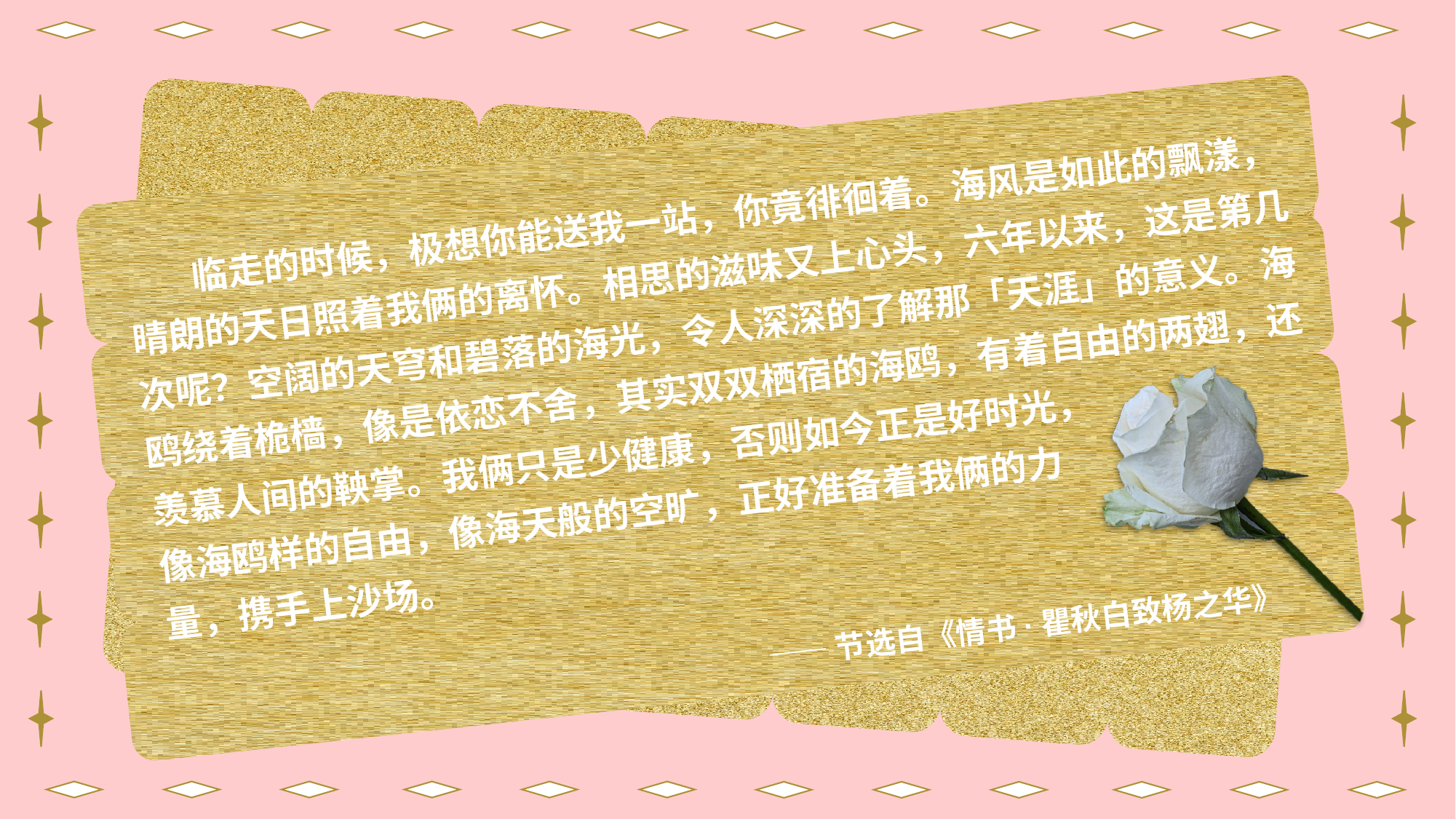

临走的时候，极想你能送我一站，你竟徘徊着。海风是如此的飘漾，晴朗的天日照着我俩的离怀。相思的滋味又上心头，六年以来，这是第几次呢？空阔的天穹和碧落的海光，令人深深的了解那「天涯」的意义。海鸥绕着桅樯，像是依恋不舍，其实双双栖宿的海鸥，有着自由的两翅，还
羡慕人间的鞅掌。我俩只是少健康，否则如今正是好时光，像海鸥样的自由，像海天般的空旷，正好准备着我俩的力量，携手上沙场。
——节选自《情书·瞿秋白致杨之华》